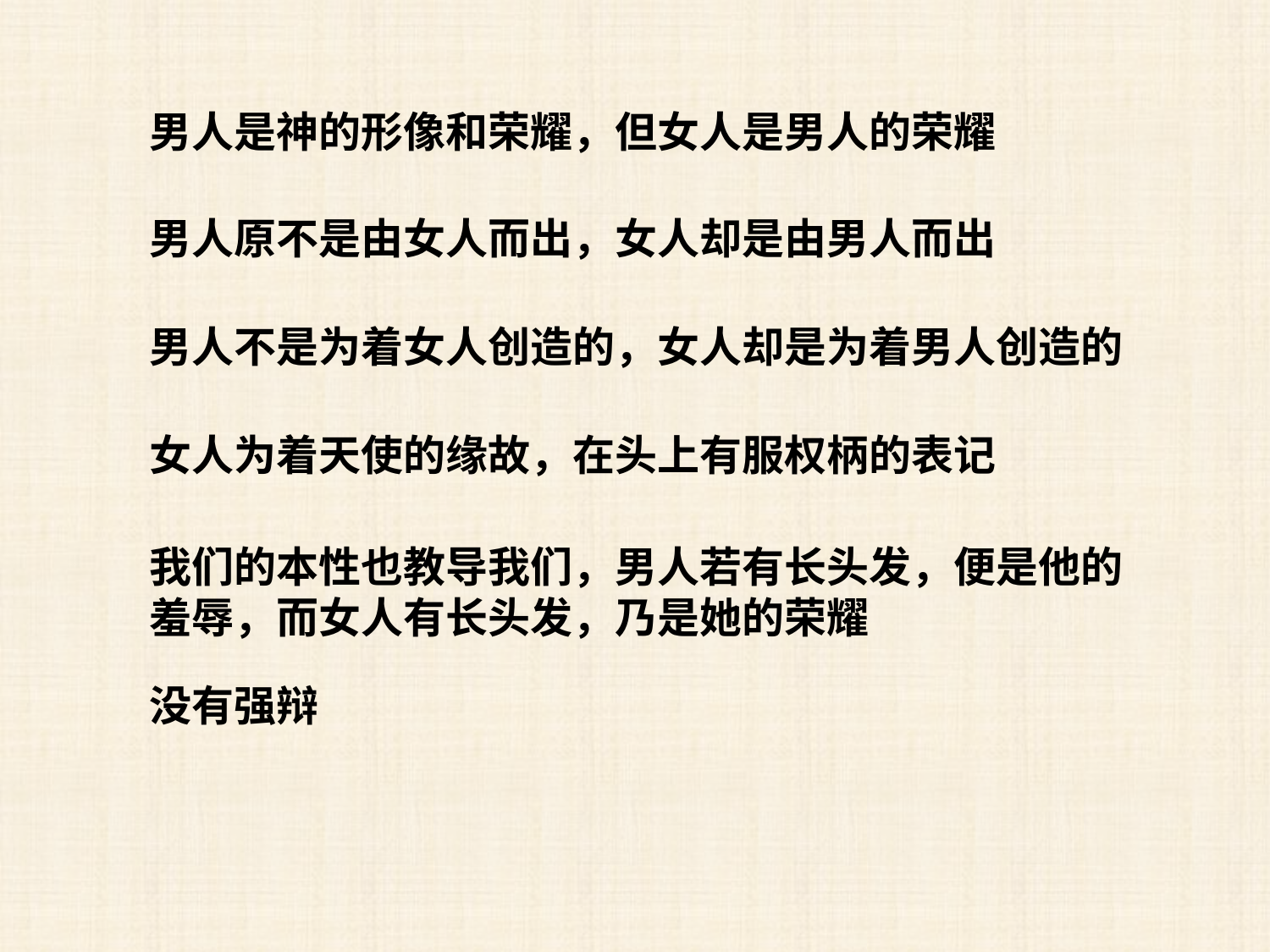

男人是神的形像和荣耀，但女人是男人的荣耀
男人原不是由女人而出，女人却是由男人而出
男人不是为着女人创造的，女人却是为着男人创造的
女人为着天使的缘故，在头上有服权柄的表记
我们的本性也教导我们，男人若有长头发，便是他的羞辱，而女人有长头发，乃是她的荣耀
没有强辩